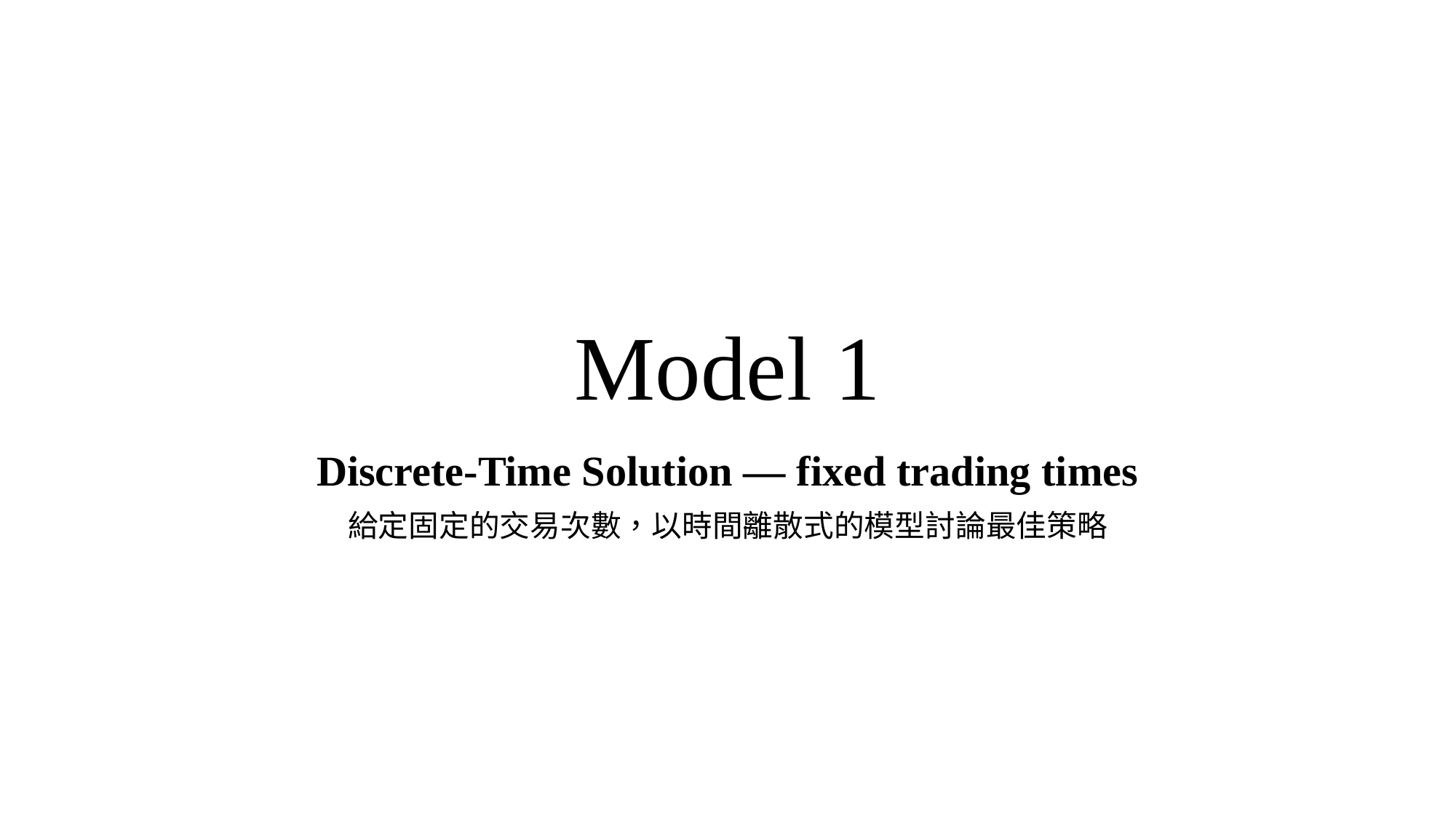

# Model 1
Discrete-Time Solution — fixed trading times
給定固定的交易次數，以時間離散式的模型討論最佳策略